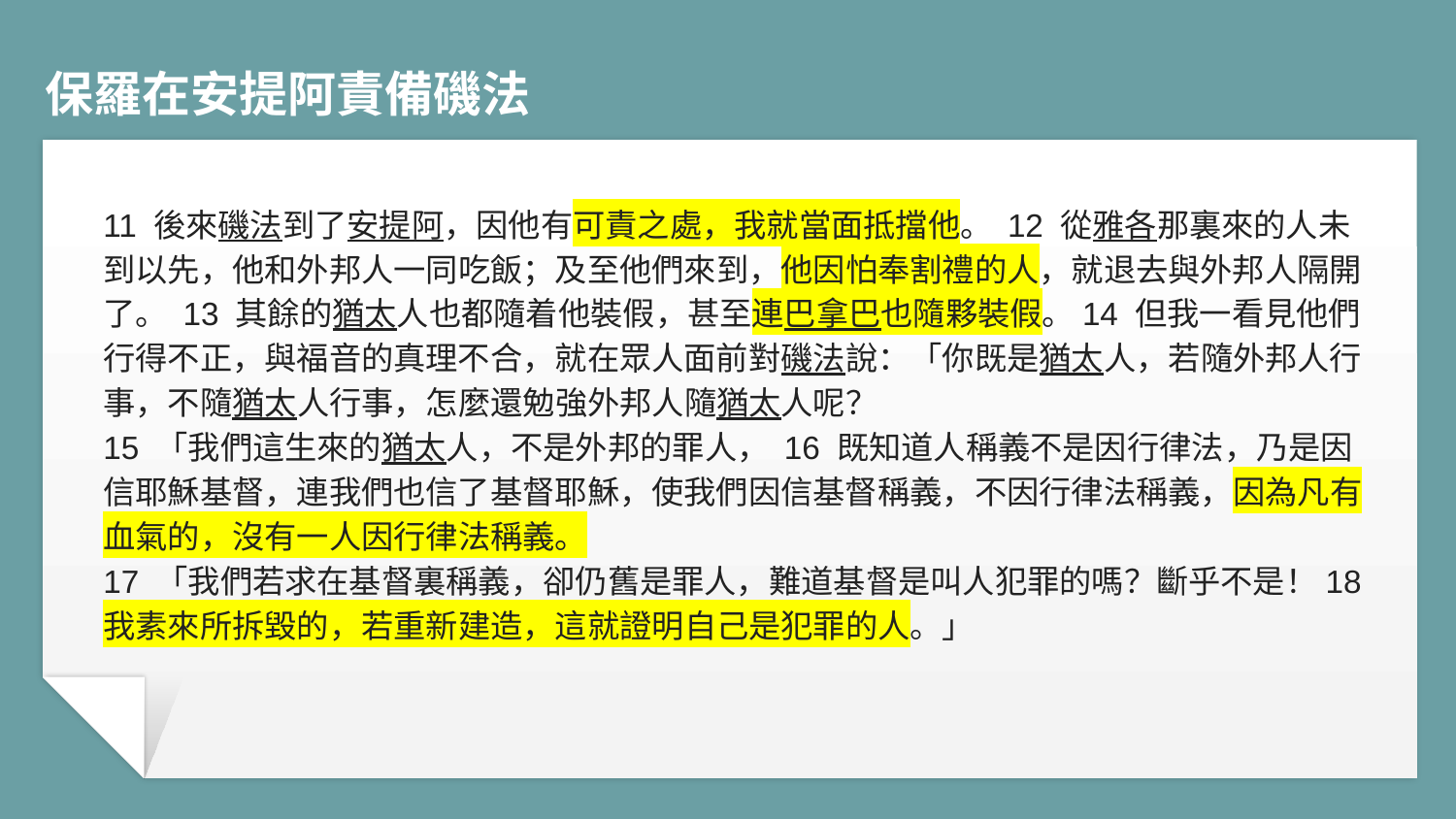

# 保羅在安提阿責備磯法
11 後來磯法到了安提阿，因他有可責之處，我就當面抵擋他。 12 從雅各那裏來的人未到以先，他和外邦人一同吃飯；及至他們來到，他因怕奉割禮的人，就退去與外邦人隔開了。 13 其餘的猶太人也都隨着他裝假，甚至連巴拿巴也隨夥裝假。14 但我一看見他們行得不正，與福音的真理不合，就在眾人面前對磯法說：「你既是猶太人，若隨外邦人行事，不隨猶太人行事，怎麼還勉強外邦人隨猶太人呢？
15 「我們這生來的猶太人，不是外邦的罪人， 16 既知道人稱義不是因行律法，乃是因信耶穌基督，連我們也信了基督耶穌，使我們因信基督稱義，不因行律法稱義，因為凡有血氣的，沒有一人因行律法稱義。
17 「我們若求在基督裏稱義，卻仍舊是罪人，難道基督是叫人犯罪的嗎？斷乎不是！18 我素來所拆毀的，若重新建造，這就證明自己是犯罪的人。」